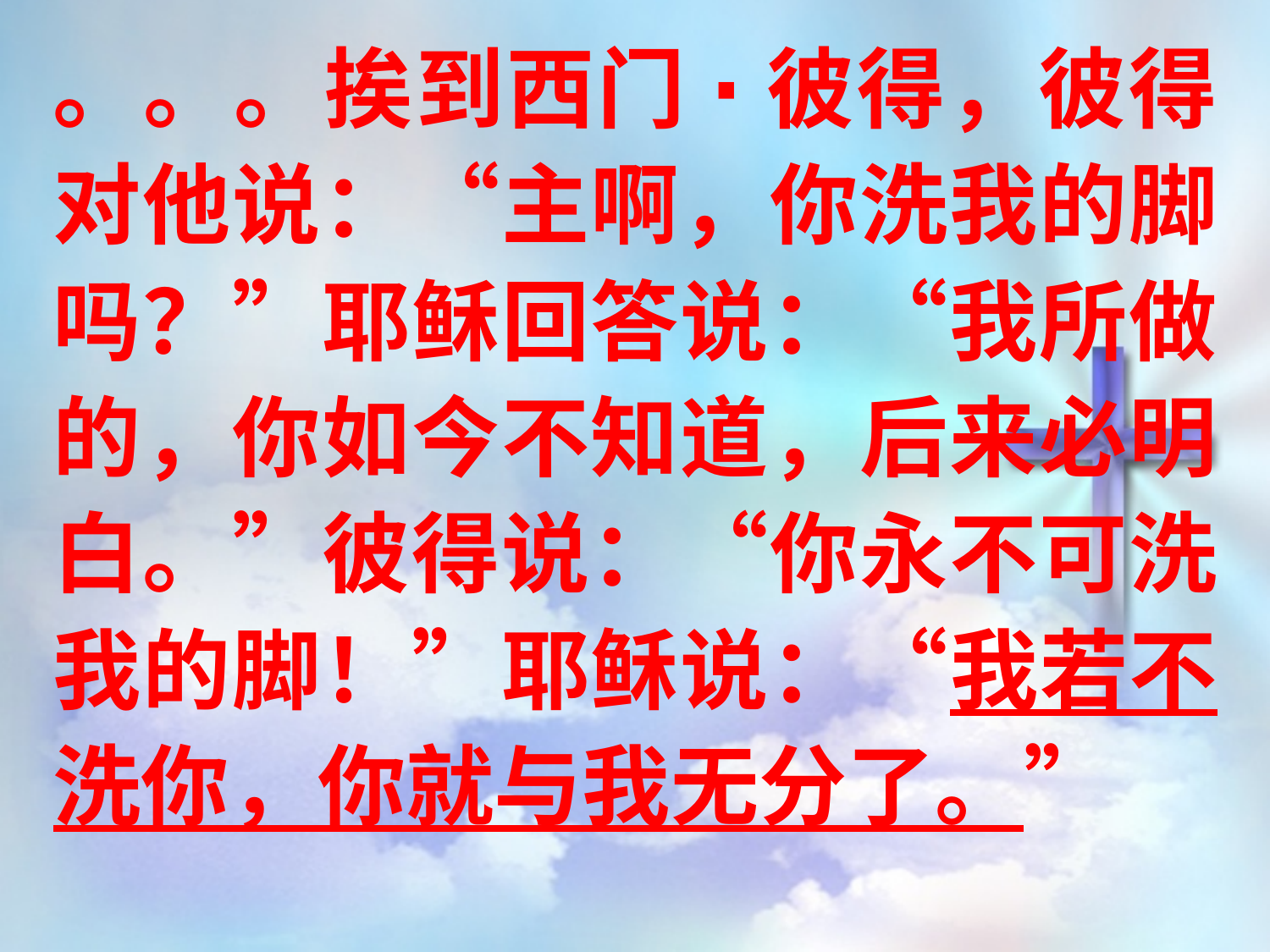

。。。挨到西门·彼得，彼得对他说：“主啊，你洗我的脚吗？”耶稣回答说：“我所做的，你如今不知道，后来必明白。”彼得说：“你永不可洗我的脚！”耶稣说：“我若不洗你，你就与我无分了。”